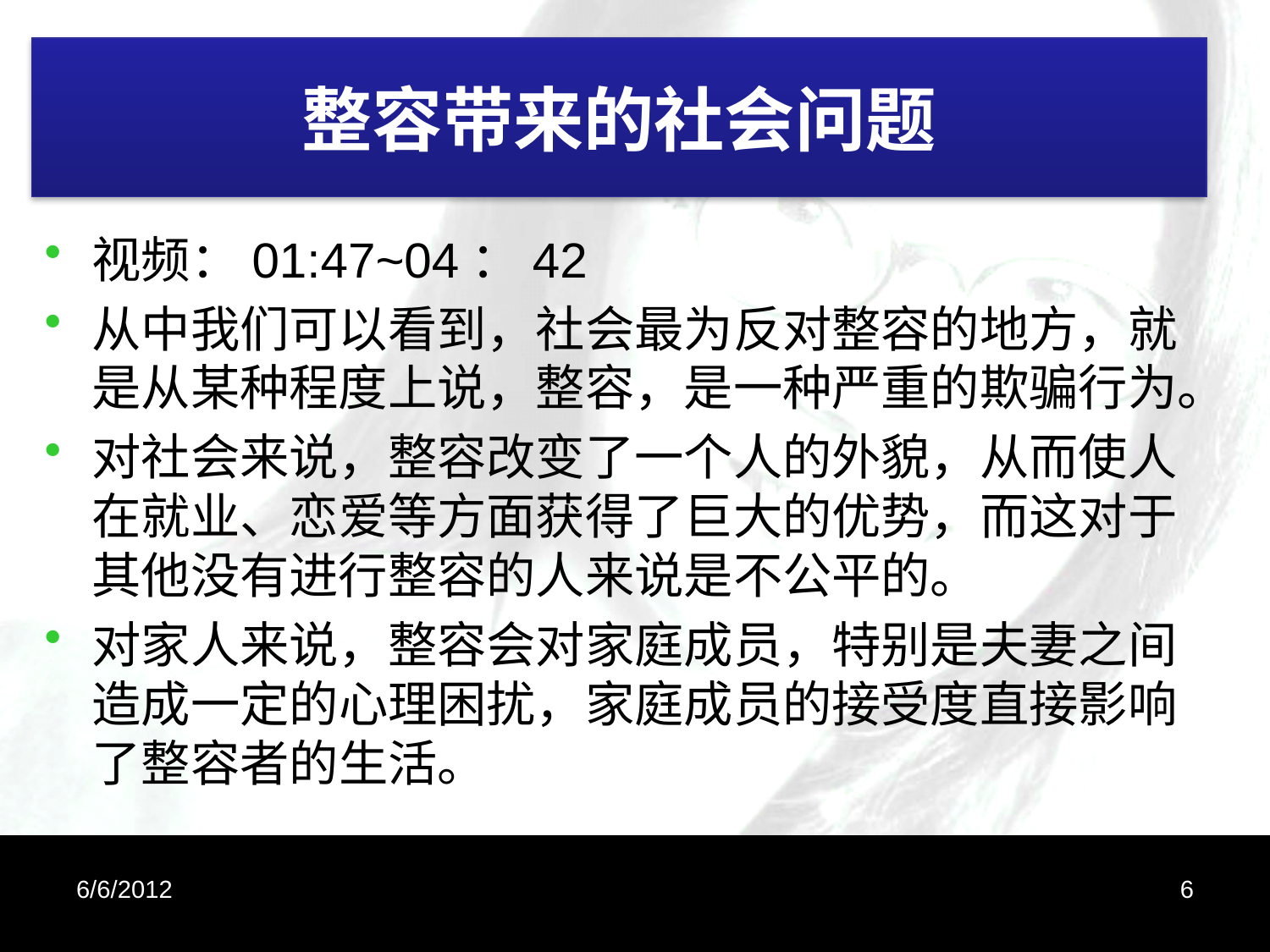

# 整容带来的社会问题
视频：01:47~04：42
从中我们可以看到，社会最为反对整容的地方，就是从某种程度上说，整容，是一种严重的欺骗行为。
对社会来说，整容改变了一个人的外貌，从而使人在就业、恋爱等方面获得了巨大的优势，而这对于其他没有进行整容的人来说是不公平的。
对家人来说，整容会对家庭成员，特别是夫妻之间造成一定的心理困扰，家庭成员的接受度直接影响了整容者的生活。
6/6/2012
6